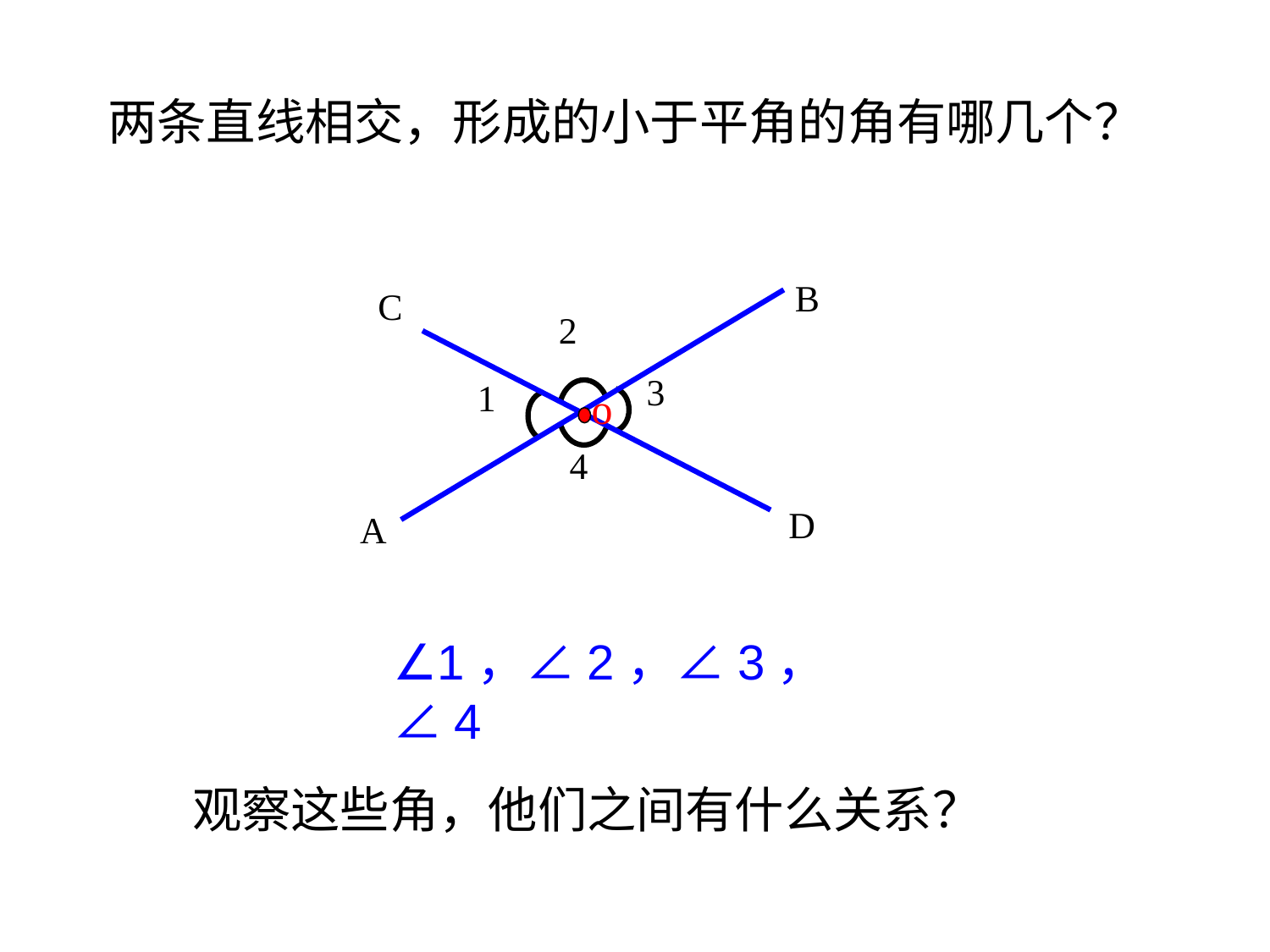

两条直线相交，形成的小于平角的角有哪几个？
B
C

2

3
1

o

4
D
A
∠1，∠2，∠3，∠4
观察这些角，他们之间有什么关系？